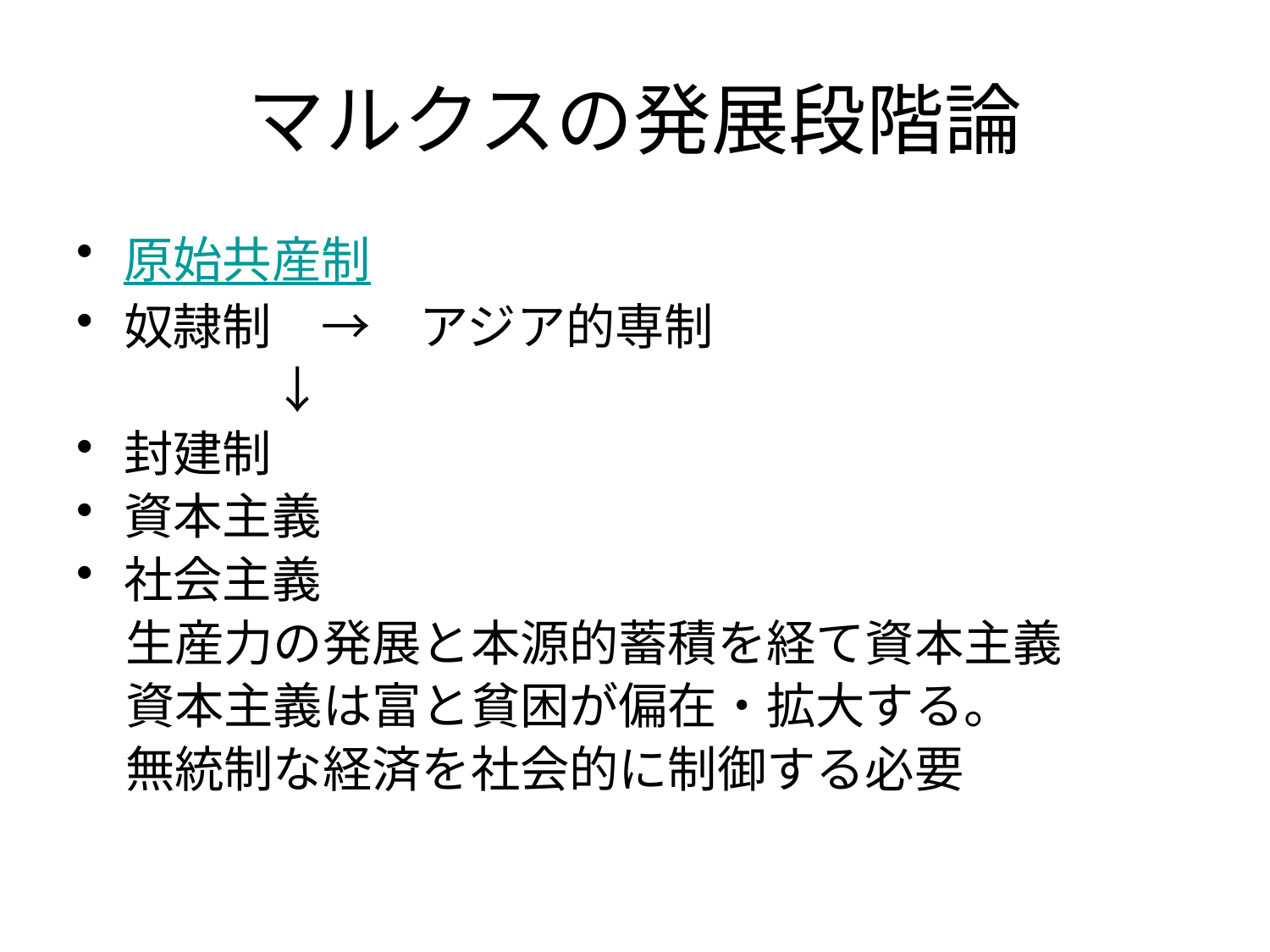

# マルクスの発展段階論
原始共産制
奴隷制　→　アジア的専制
　　　　↓
封建制
資本主義
社会主義
　生産力の発展と本源的蓄積を経て資本主義
　資本主義は富と貧困が偏在・拡大する。
　無統制な経済を社会的に制御する必要